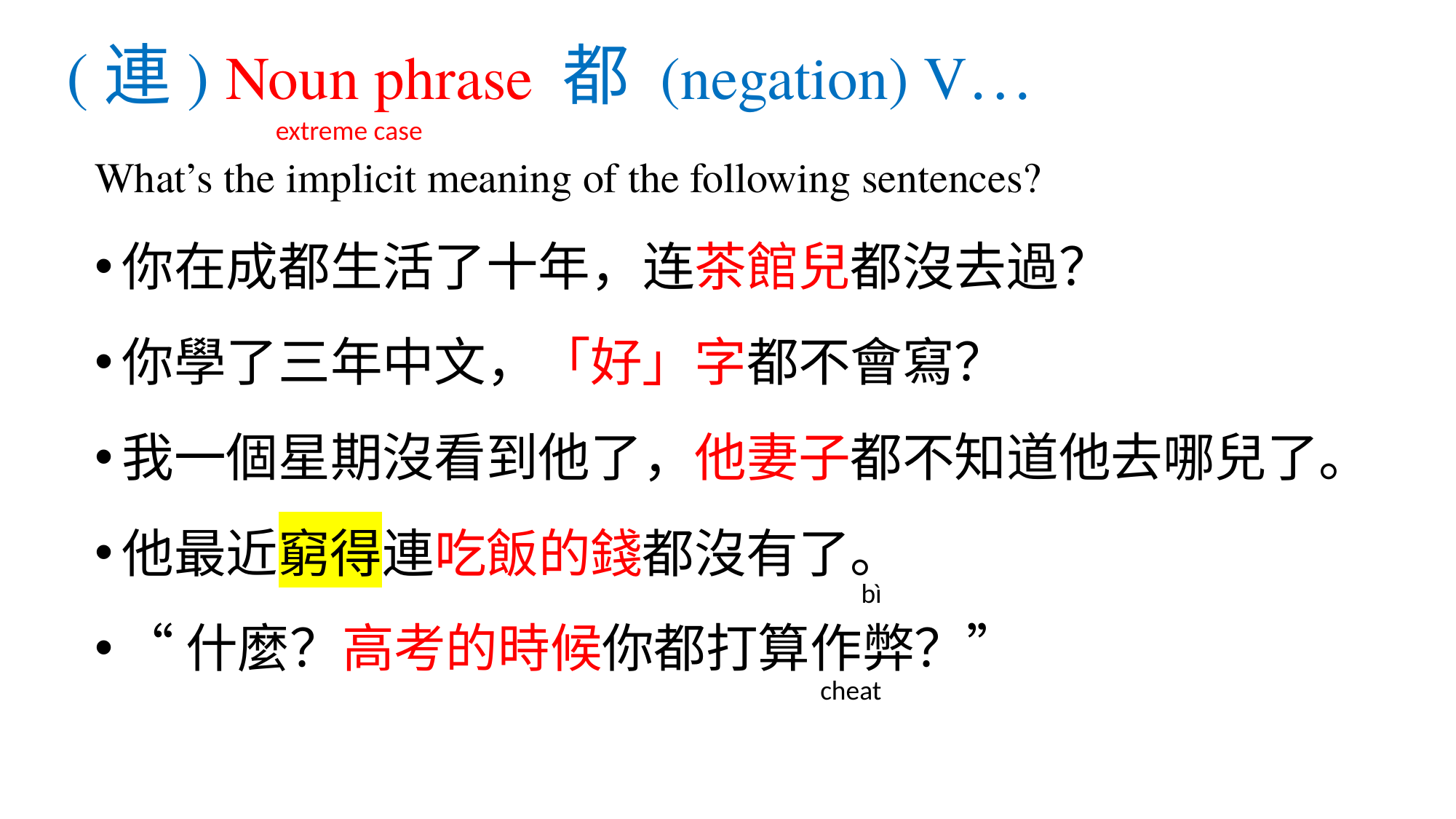

# (連) Noun phrase 都 (negation) V…
extreme case
What’s the implicit meaning of the following sentences?
你在成都生活了十年，连茶館兒都沒去過？
你學了三年中文，「好」字都不會寫？
我一個星期沒看到他了，他妻子都不知道他去哪兒了。
他最近窮得連吃飯的錢都沒有了。
“什麼？高考的時候你都打算作弊？”

bì
cheat